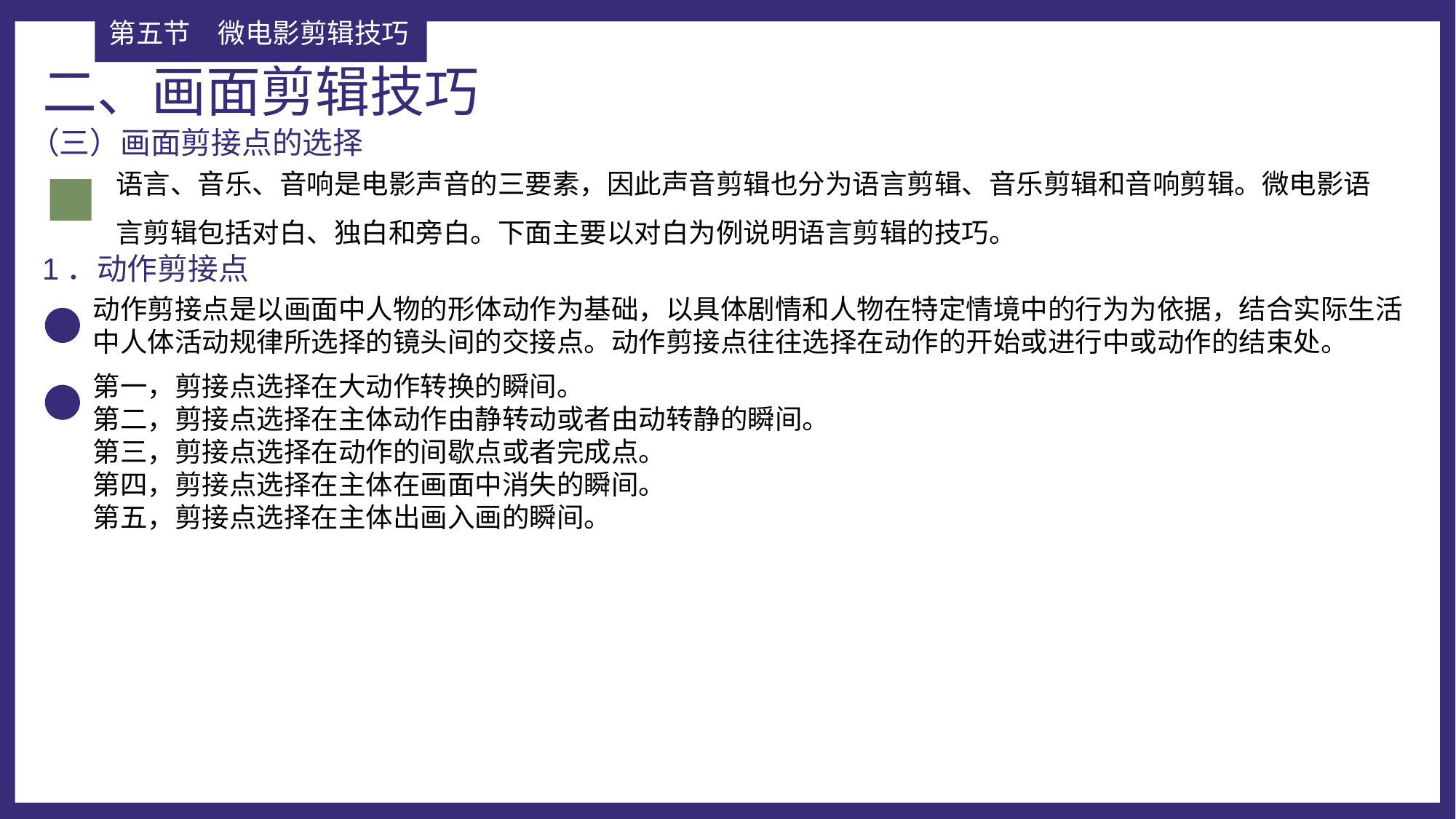

第五节	微电影剪辑技巧
二、画面剪辑技巧
（三）画面剪接点的选择
语言、音乐、音响是电影声音的三要素，因此声音剪辑也分为语言剪辑、音乐剪辑和音响剪辑。微电影语言剪辑包括对白、独白和旁白。下面主要以对白为例说明语言剪辑的技巧。

1．动作剪接点
动作剪接点是以画面中人物的形体动作为基础，以具体剧情和人物在特定情境中的行为为依据，结合实际生活中人体活动规律所选择的镜头间的交接点。动作剪接点往往选择在动作的开始或进行中或动作的结束处。

第一，剪接点选择在大动作转换的瞬间。
第二，剪接点选择在主体动作由静转动或者由动转静的瞬间。
第三，剪接点选择在动作的间歇点或者完成点。
第四，剪接点选择在主体在画面中消失的瞬间。
第五，剪接点选择在主体出画入画的瞬间。